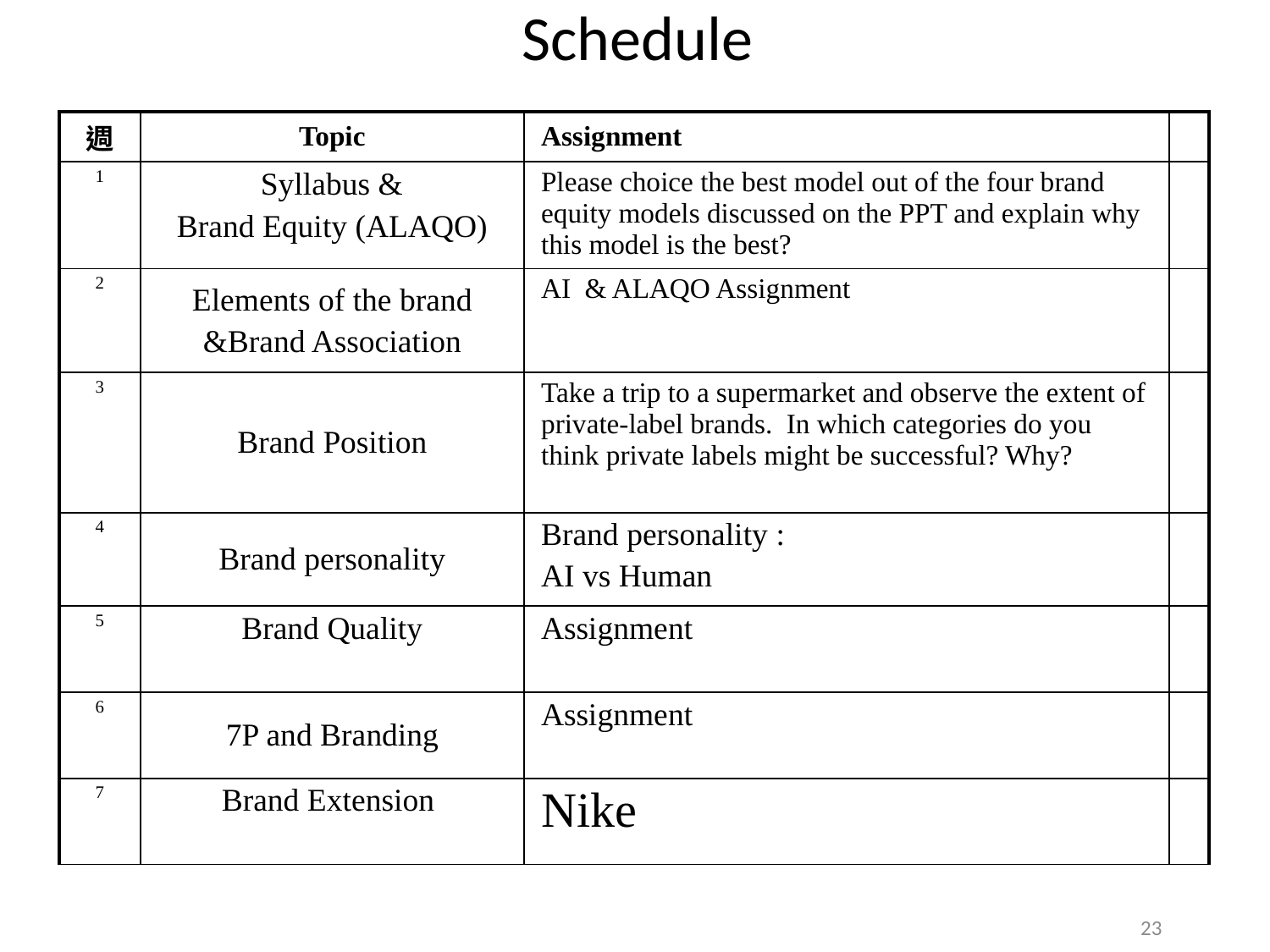

# Schedule
| 週 | Topic | Assignment |  |
| --- | --- | --- | --- |
| 1 | Syllabus & Brand Equity (ALAQO) | Please choice the best model out of the four brand equity models discussed on the PPT and explain why this model is the best? |  |
| 2 | Elements of the brand &Brand Association | AI & ALAQO Assignment |  |
| 3 | Brand Position | Take a trip to a supermarket and observe the extent of private-label brands. In which categories do you think private labels might be successful? Why? |  |
| 4 | Brand personality | Brand personality : AI vs Human |  |
| 5 | Brand Quality | Assignment |  |
| 6 | 7P and Branding | Assignment |  |
| 7 | Brand Extension | Nike |  |
23